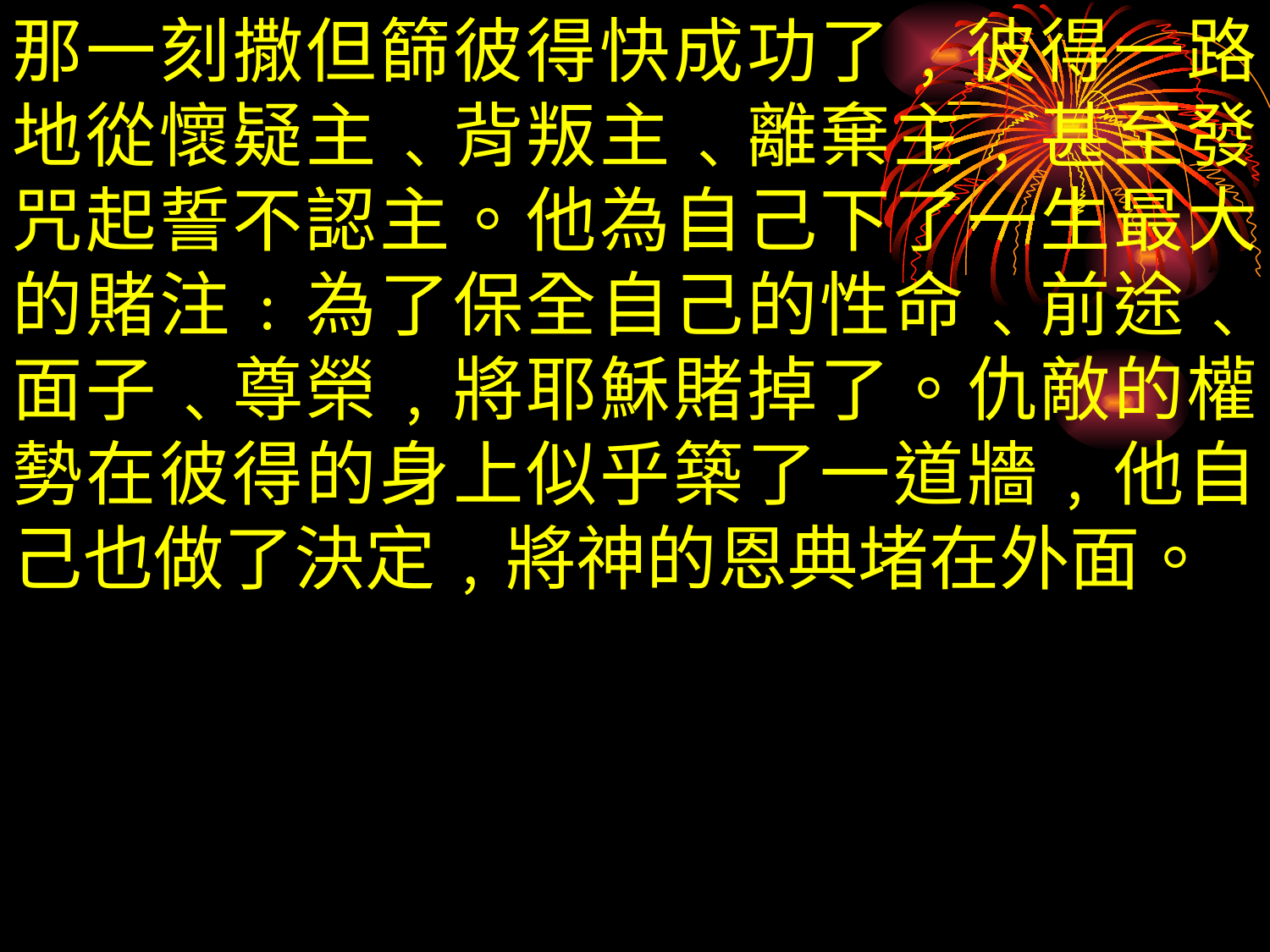

那一刻撒但篩彼得快成功了﹐彼得一路地從懷疑主﹑背叛主﹑離棄主﹐甚至發咒起誓不認主。他為自己下了一生最大的賭注﹕為了保全自己的性命﹑前途﹑面子﹑尊榮﹐將耶穌賭掉了。仇敵的權勢在彼得的身上似乎築了一道牆﹐他自己也做了決定﹐將神的恩典堵在外面。